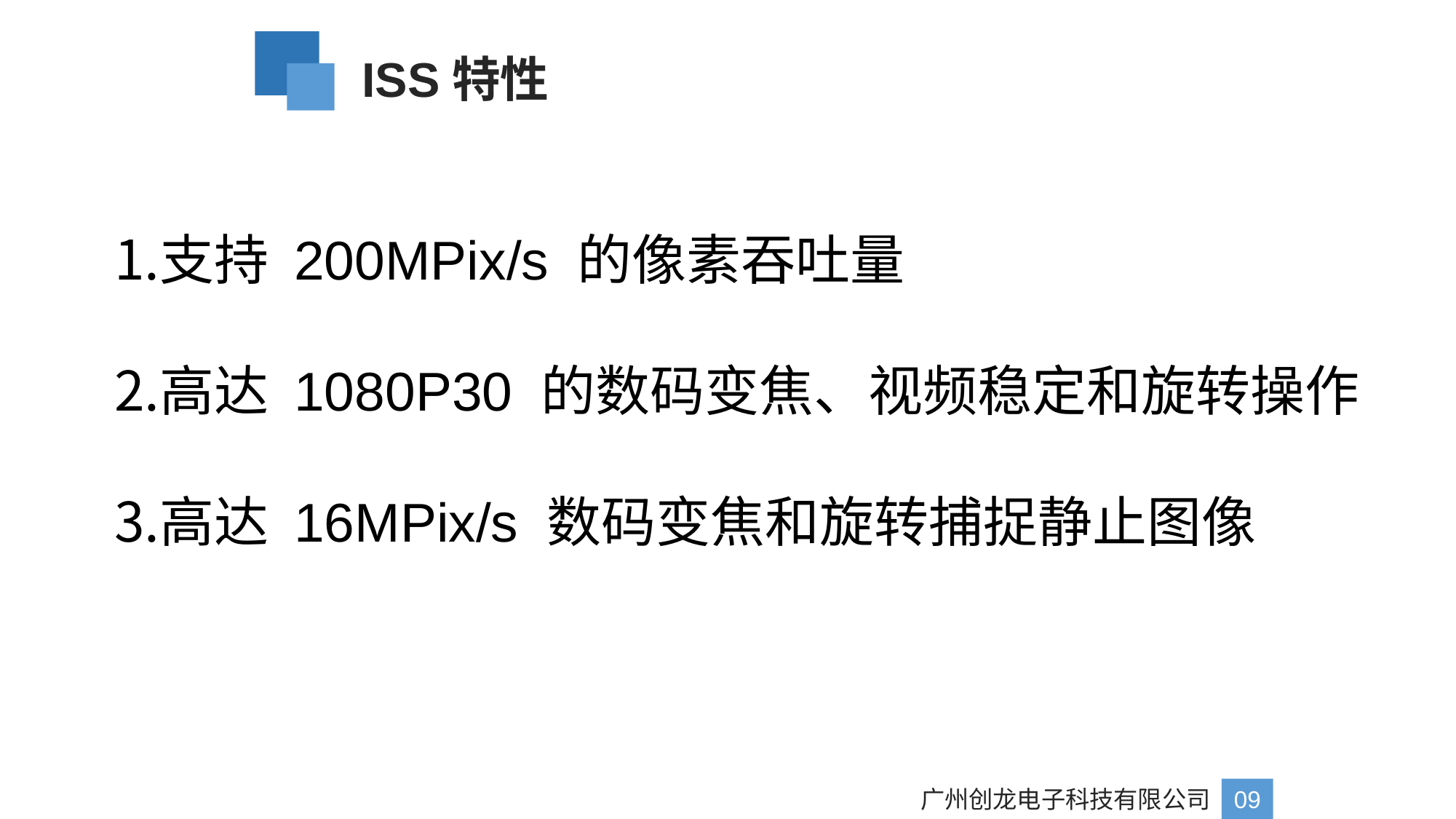

ISS特性
支持 200MPix/s 的像素吞吐量

高达 1080P30 的数码变焦、视频稳定和旋转操作

高达 16MPix/s 数码变焦和旋转捕捉静止图像
广州创龙电子科技有限公司
09